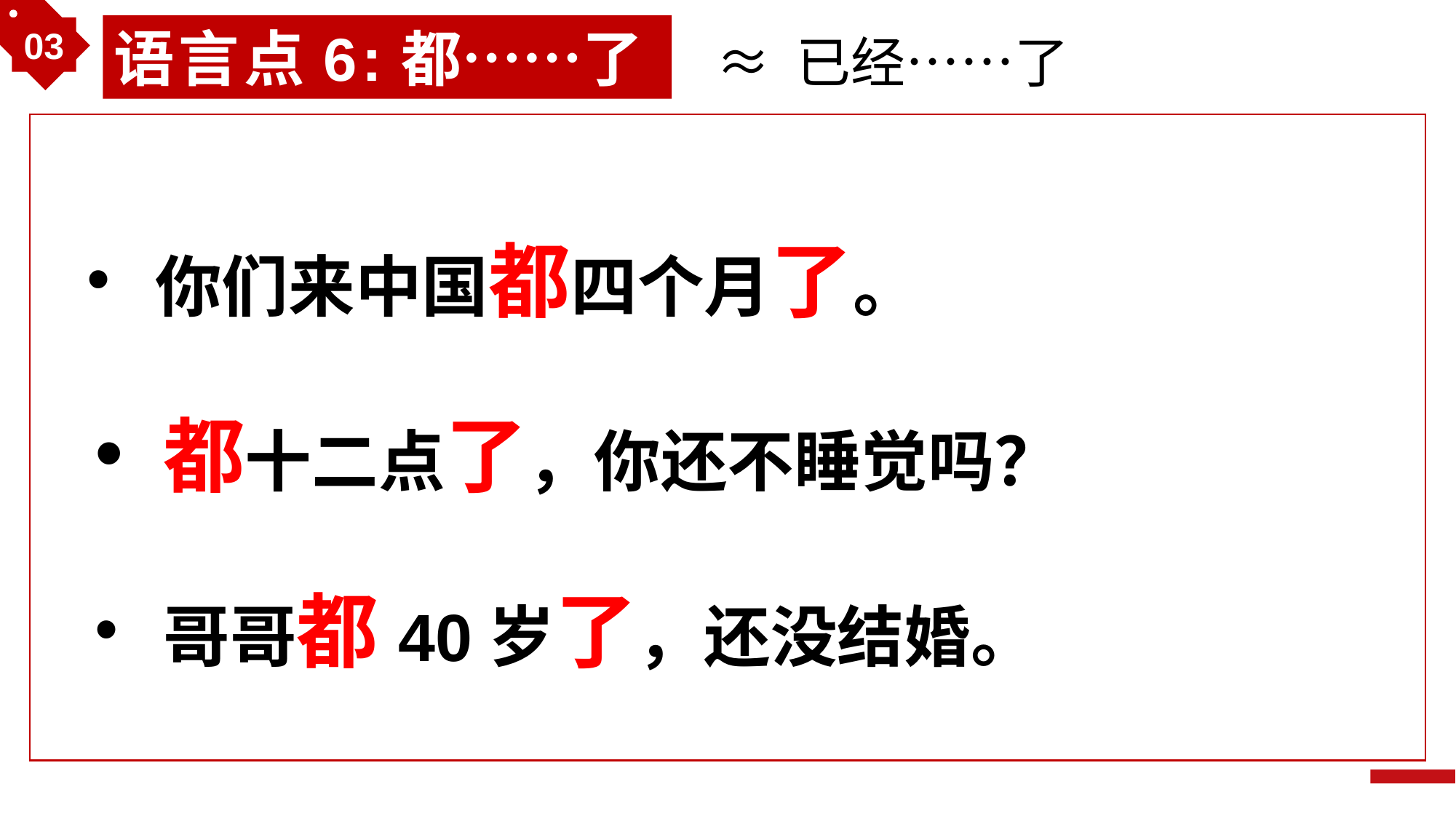

03
语言点6:都……了
≈ 已经……了

你们来中国都四个月了。
都十二点了，你还不睡觉吗？
哥哥都40岁了，还没结婚。